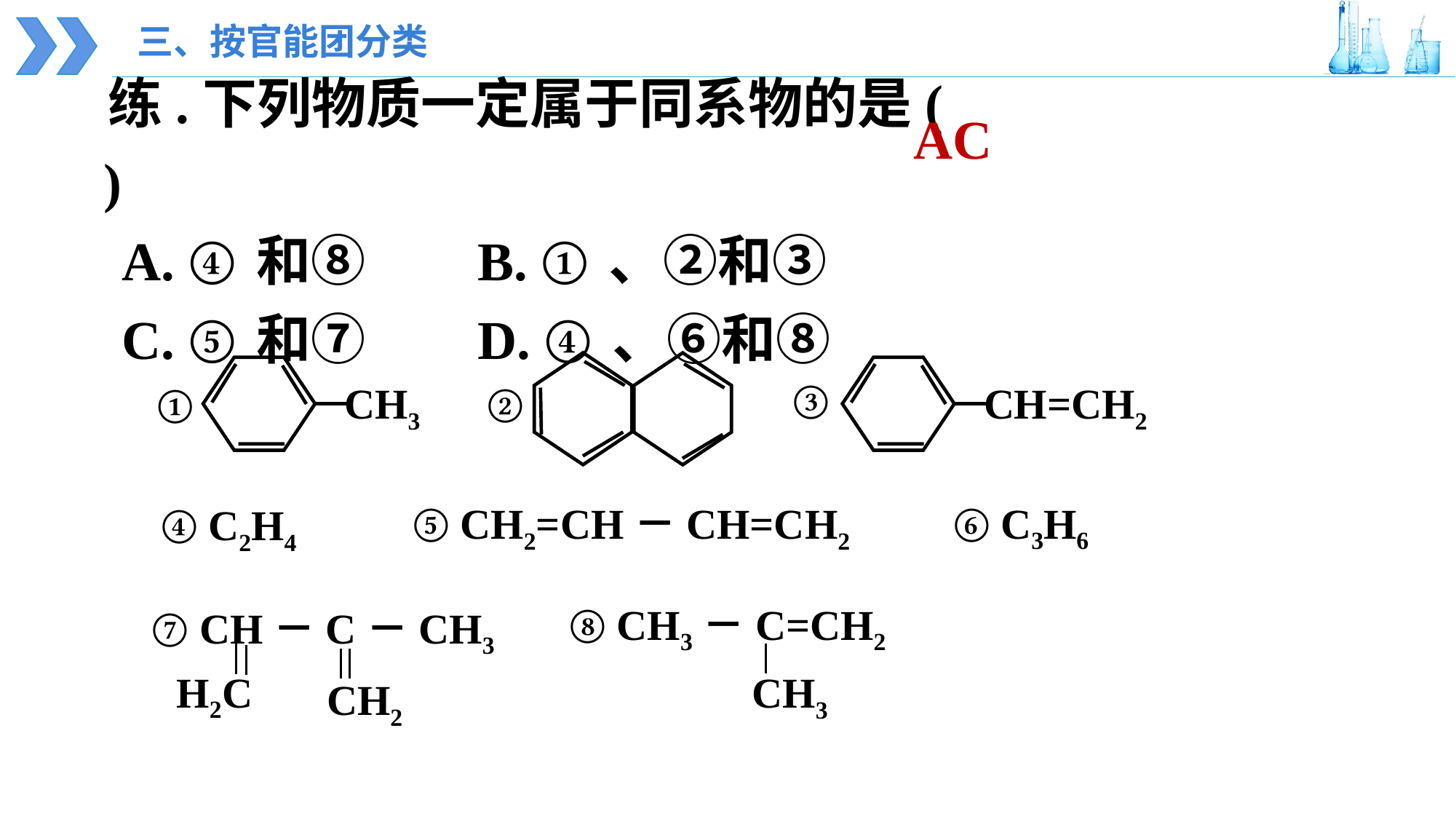

三、按官能团分类
练.下列物质一定属于同系物的是(       )
 A. ④和⑧        B. ①、②和③
 C. ⑤和⑦        D. ④、⑥和⑧
AC

②

CH3
①

CH=CH2
③
⑥ C3H6
⑤ CH2=CH－CH=CH2
④ C2H4
⑧ CH3－C=CH2
CH3
⑦ CH－C－CH3
H2C
CH2